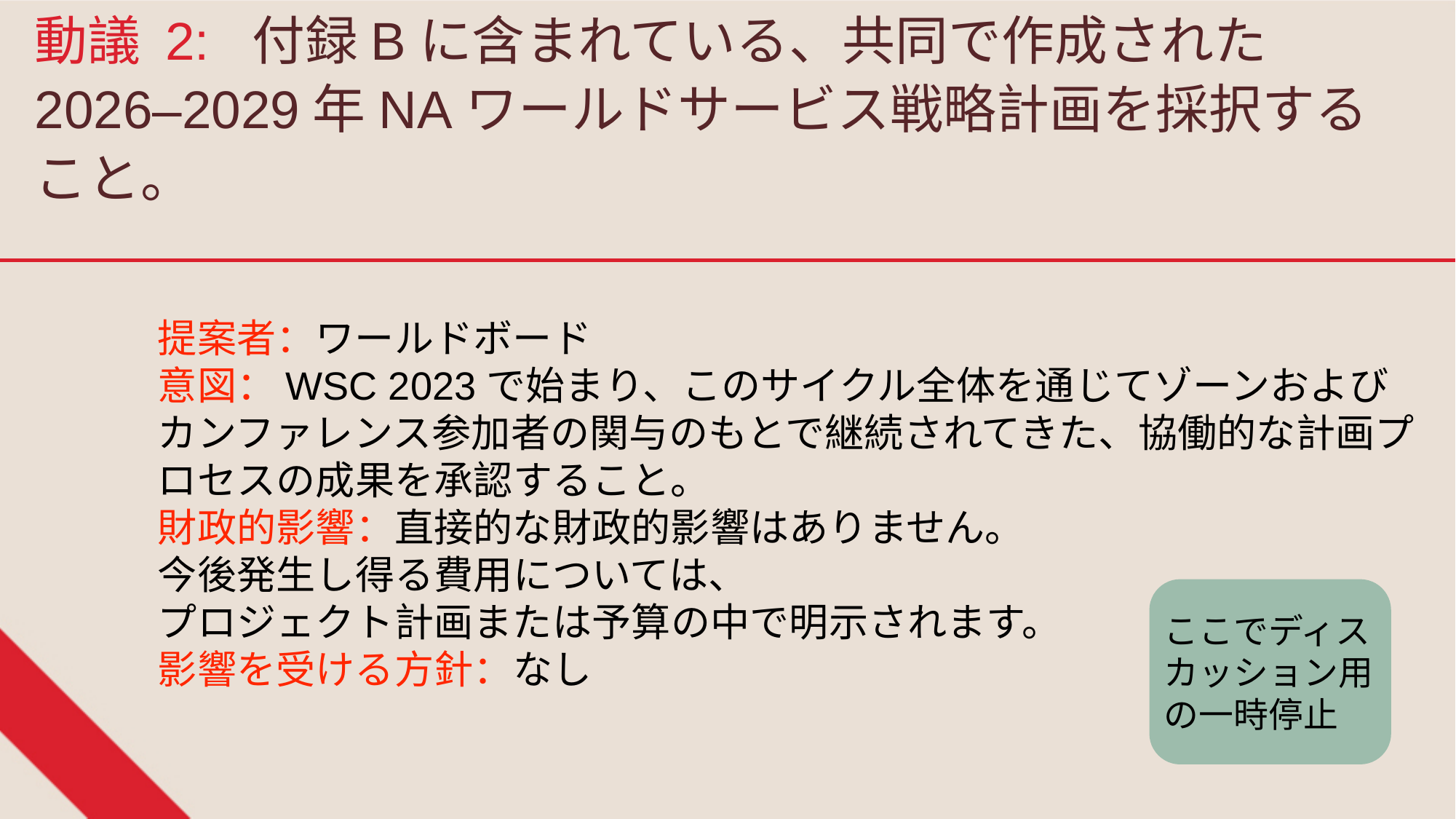

動議 2:  付録Bに含まれている、共同で作成された2026–2029年NAワールドサービス戦略計画を採択すること。

提案者：ワールドボード
意図：WSC 2023で始まり、このサイクル全体を通じてゾーンおよびカンファレンス参加者の関与のもとで継続されてきた、協働的な計画プロセスの成果を承認すること。
財政的影響：直接的な財政的影響はありません。
今後発生し得る費用については、
プロジェクト計画または予算の中で明示されます。
影響を受ける方針：なし
ここでディスカッション用の一時停止